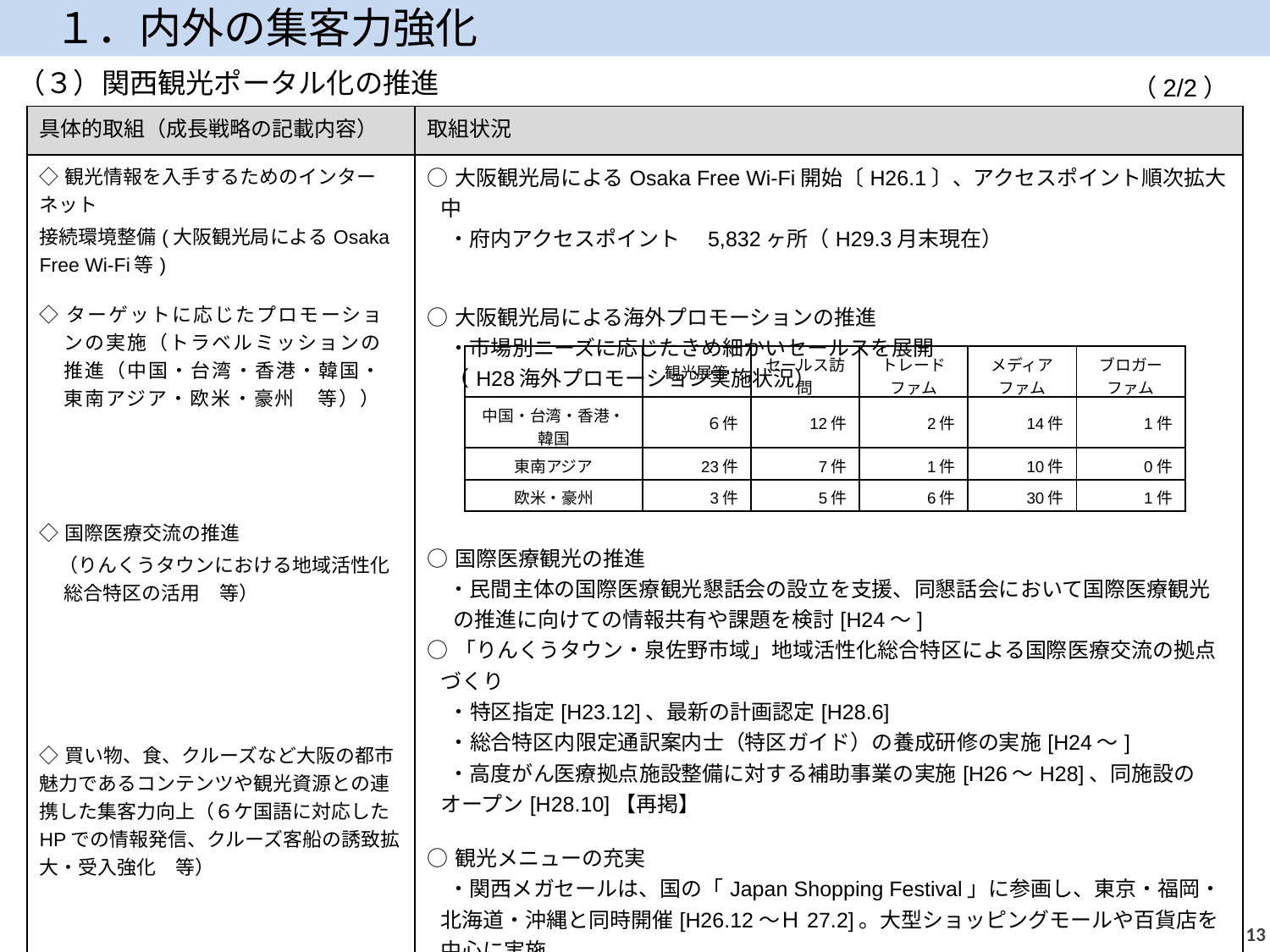

１．内外の集客力強化
（３）関西観光ポータル化の推進
（2/2）
| 具体的取組（成長戦略の記載内容） | 取組状況 |
| --- | --- |
| ◇観光情報を入手するためのインターネット　　 接続環境整備(大阪観光局によるOsaka Free Wi-Fi等) ◇ターゲットに応じたプロモーションの実施（トラベルミッションの推進（中国・台湾・香港・韓国・東南アジア・欧米・豪州　等）） ◇国際医療交流の推進 　（りんくうタウンにおける地域活性化総合特区の活用　等） ◇買い物、食、クルーズなど大阪の都市魅力であるコンテンツや観光資源との連携した集客力向上（６ケ国語に対応したHPでの情報発信、クルーズ客船の誘致拡大・受入強化　等） | ○大阪観光局によるOsaka Free Wi-Fi開始〔H26.1〕、アクセスポイント順次拡大中 　・府内アクセスポイント　5,832ヶ所（H29.3月末現在） ○大阪観光局による海外プロモーションの推進 　・市場別ニーズに応じたきめ細かいセールスを展開 　（H28海外プロモーション実施状況） 　 ○国際医療観光の推進 　・民間主体の国際医療観光懇話会の設立を支援、同懇話会において国際医療観光の推進に向けての情報共有や課題を検討[H24～] ○「りんくうタウン・泉佐野市域」地域活性化総合特区による国際医療交流の拠点づくり 　・特区指定[H23.12]、最新の計画認定[H28.6] 　・総合特区内限定通訳案内士（特区ガイド）の養成研修の実施[H24～] 　・高度がん医療拠点施設整備に対する補助事業の実施[H26～H28]、同施設のオープン[H28.10]【再掲】 ○観光メニューの充実 　・関西メガセールは、国の「Japan Shopping Festival」に参画し、東京・福岡・北海道・沖縄と同時開催[H26.12～Ｈ27.2]。大型ショッピングモールや百貨店を中心に実施。 ○クルーズ客船母港化構想 　・大阪港クルーズ客船母港化構想実現に向けた天保山客船ターミナルの事業化調査[H25]及び事業提案募集[H26]、民間需要調査[H27]及び岸壁機能強化[H27~H28]、PFIアドバイザリー業務[H28～H29]【再掲】 |
|  | 観光展等 | セールス訪問 | トレードファム | メディアファム | ブロガーファム |
| --- | --- | --- | --- | --- | --- |
| 中国・台湾・香港・韓国 | ６件 | 12件 | 2件 | 14件 | 1件 |
| 東南アジア | 23件 | 7件 | 1件 | 10件 | 0件 |
| 欧米・豪州 | 3件 | 5件 | 6件 | 30件 | 1件 |
13